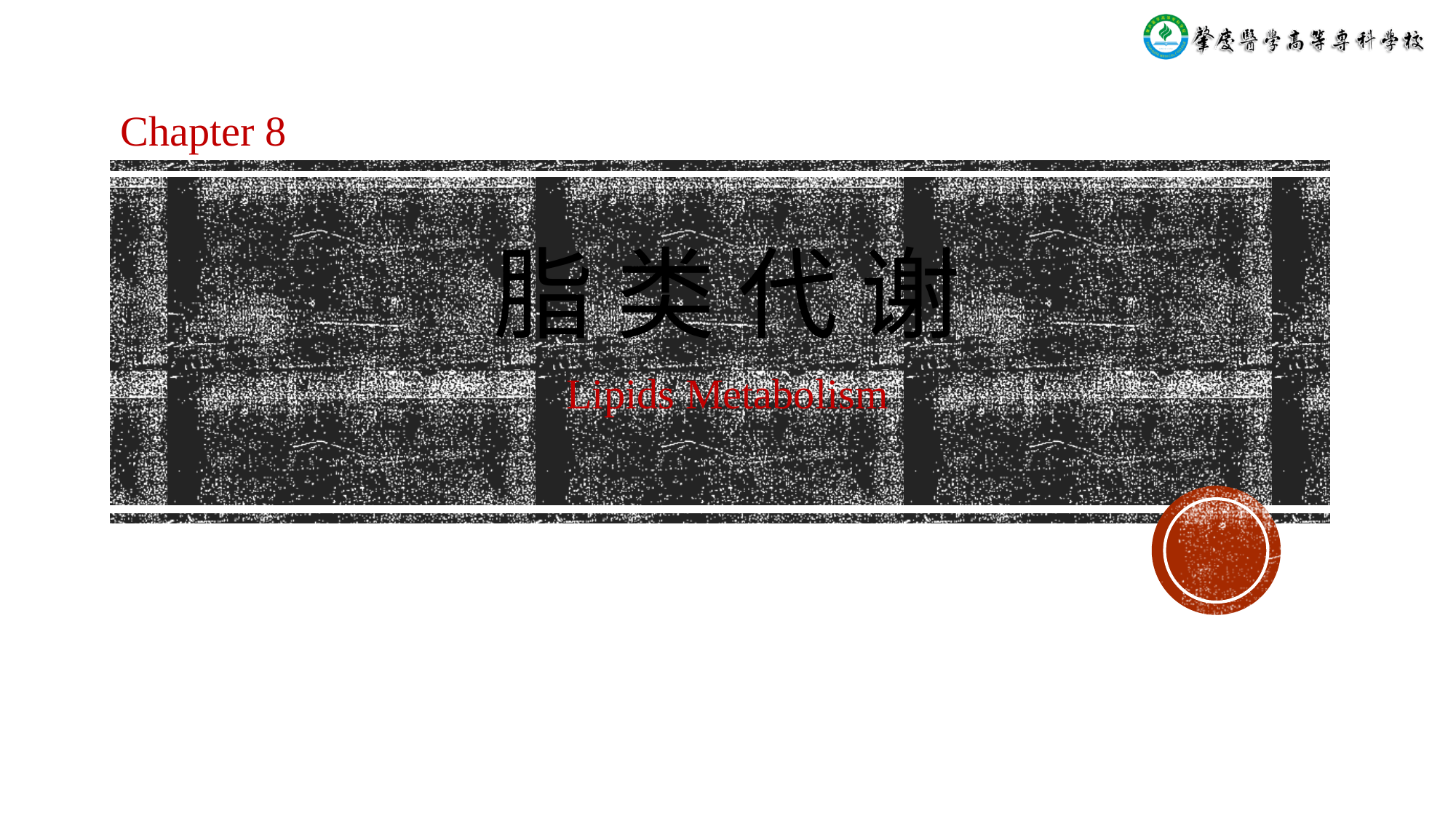

Chapter 8
# 脂 类 代 谢 Lipids Metabolism